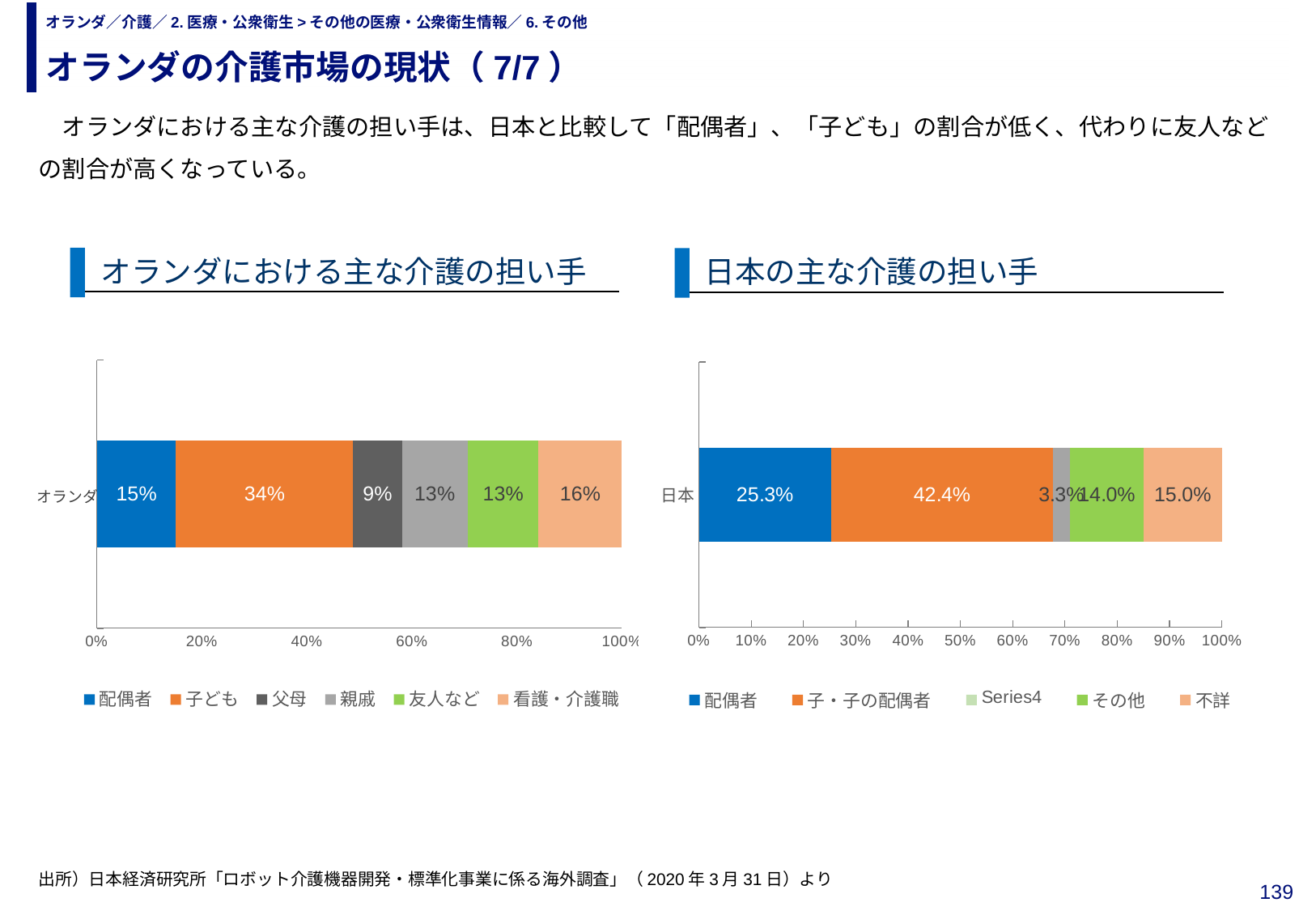

オランダの介護市場の現状（7/7）
# オランダ／介護／2.医療・公衆衛生>その他の医療・公衆衛生情報／6.その他
　オランダにおける主な介護の担い手は、日本と比較して「配偶者」、「子ども」の割合が低く、代わりに友人などの割合が高くなっている。
オランダにおける主な介護の担い手

日本の主な介護の担い手

### Chart

| Category | 配偶者 | 子ども | 父母 | 親戚 | 友人など | 看護・介護職 |
|---|---|---|---|---|---|---|
|  | 0.1508828250401284 | 0.33707865168539325 | 0.09309791332263243 | 0.12520064205457465 | 0.1348314606741573 | 0.15890850722311398 |

### Chart

| Category | 配偶者 | 子・子の配偶者 | 父母及びその他親戚 |  | その他 | 不詳 |
|---|---|---|---|---|---|---|
| 日本 | 0.253 | 0.4235 | 0.033 | None | 0.14 | 0.15 |
オランダ
出所）日本経済研究所「ロボット介護機器開発・標準化事業に係る海外調査」（2020年3月31日）より